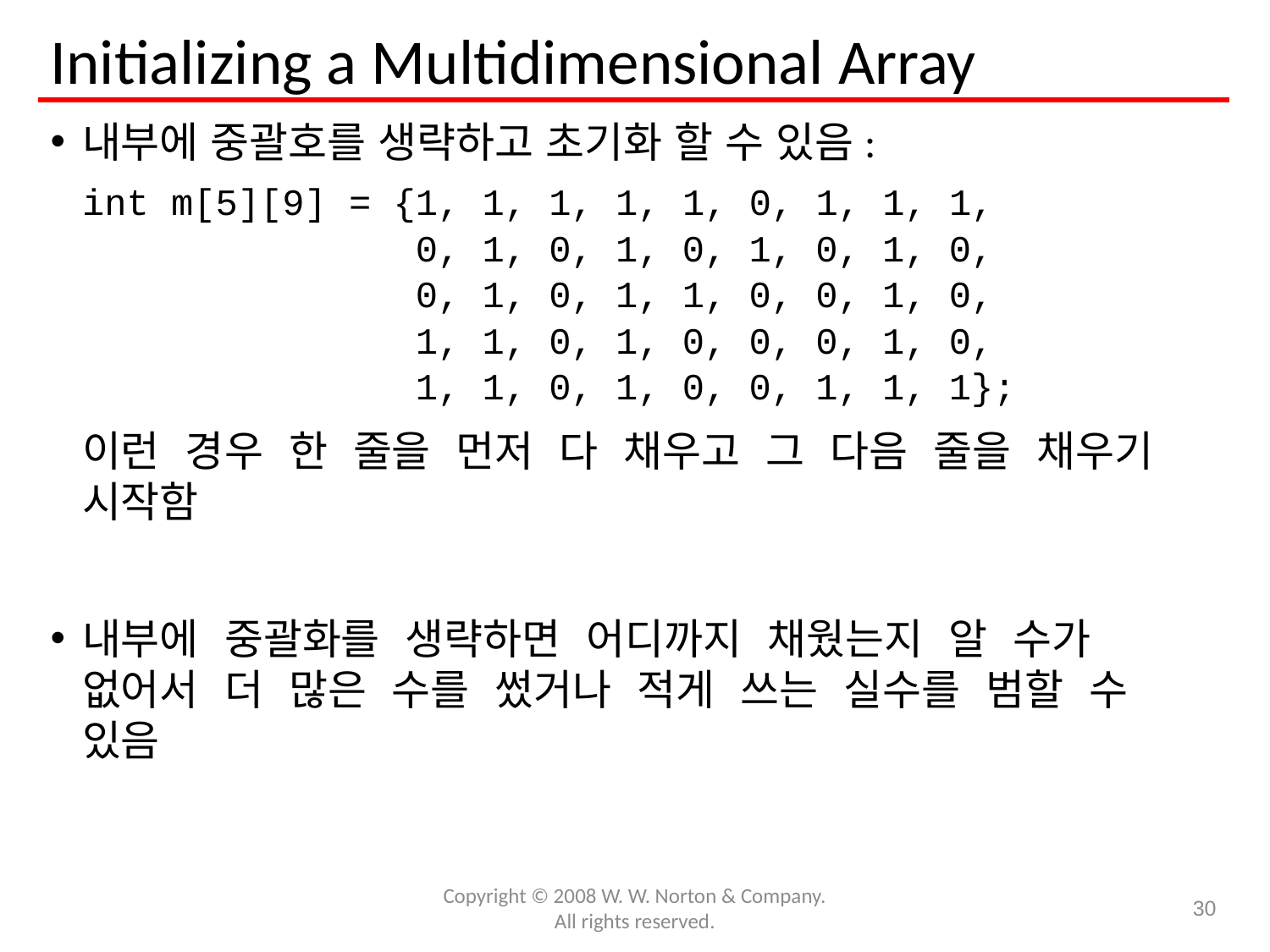

# Initializing a Multidimensional Array
내부에 중괄호를 생략하고 초기화 할 수 있음:
	int m[5][9] = {1, 1, 1, 1, 1, 0, 1, 1, 1,
	               0, 1, 0, 1, 0, 1, 0, 1, 0,
	               0, 1, 0, 1, 1, 0, 0, 1, 0,
	               1, 1, 0, 1, 0, 0, 0, 1, 0,
	               1, 1, 0, 1, 0, 0, 1, 1, 1};
	이런 경우 한 줄을 먼저 다 채우고 그 다음 줄을 채우기 시작함

내부에 중괄화를 생략하면 어디까지 채웠는지 알 수가 없어서 더 많은 수를 썼거나 적게 쓰는 실수를 범할 수 있음
Copyright © 2008 W. W. Norton & Company.
All rights reserved.
30